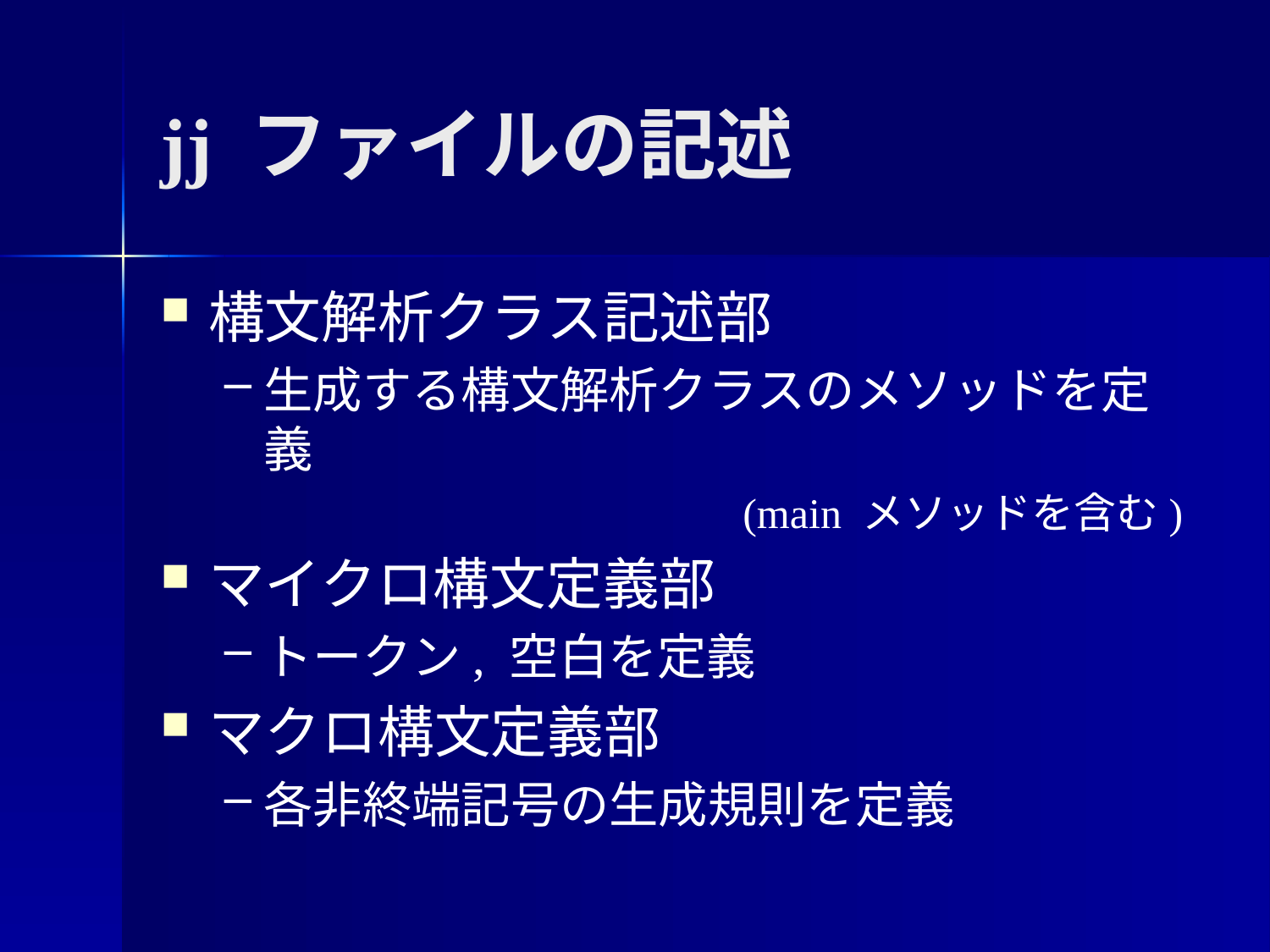

jj ファイルの記述
構文解析クラス記述部
生成する構文解析クラスのメソッドを定義
(main メソッドを含む)
マイクロ構文定義部
トークン, 空白を定義
マクロ構文定義部
各非終端記号の生成規則を定義